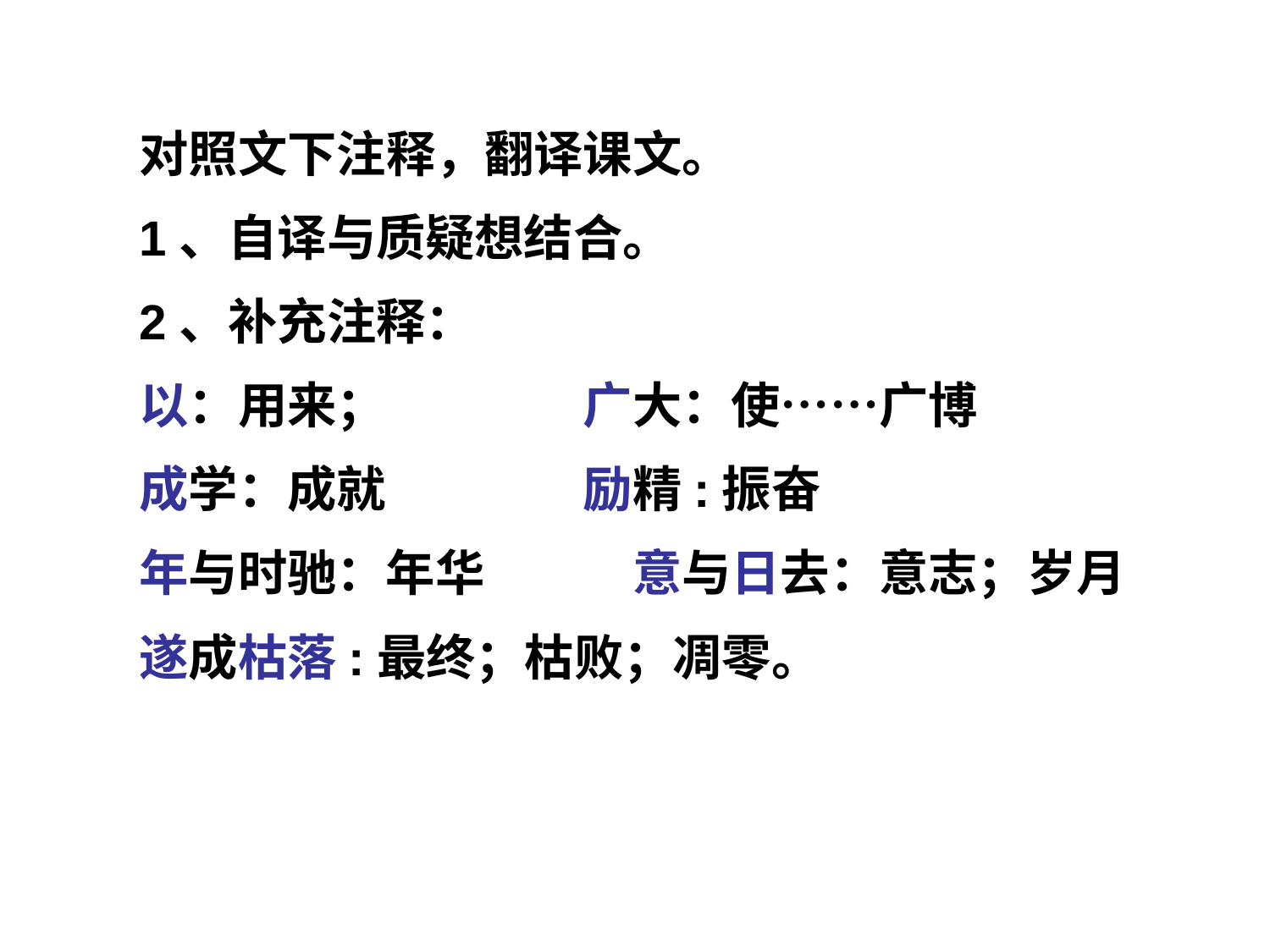

对照文下注释，翻译课文。
1、自译与质疑想结合。
2、补充注释：
以：用来；　　　　广大：使……广博
成学：成就　　　　励精:振奋
年与时驰：年华　　　意与日去：意志；岁月
遂成枯落:最终；枯败；凋零。